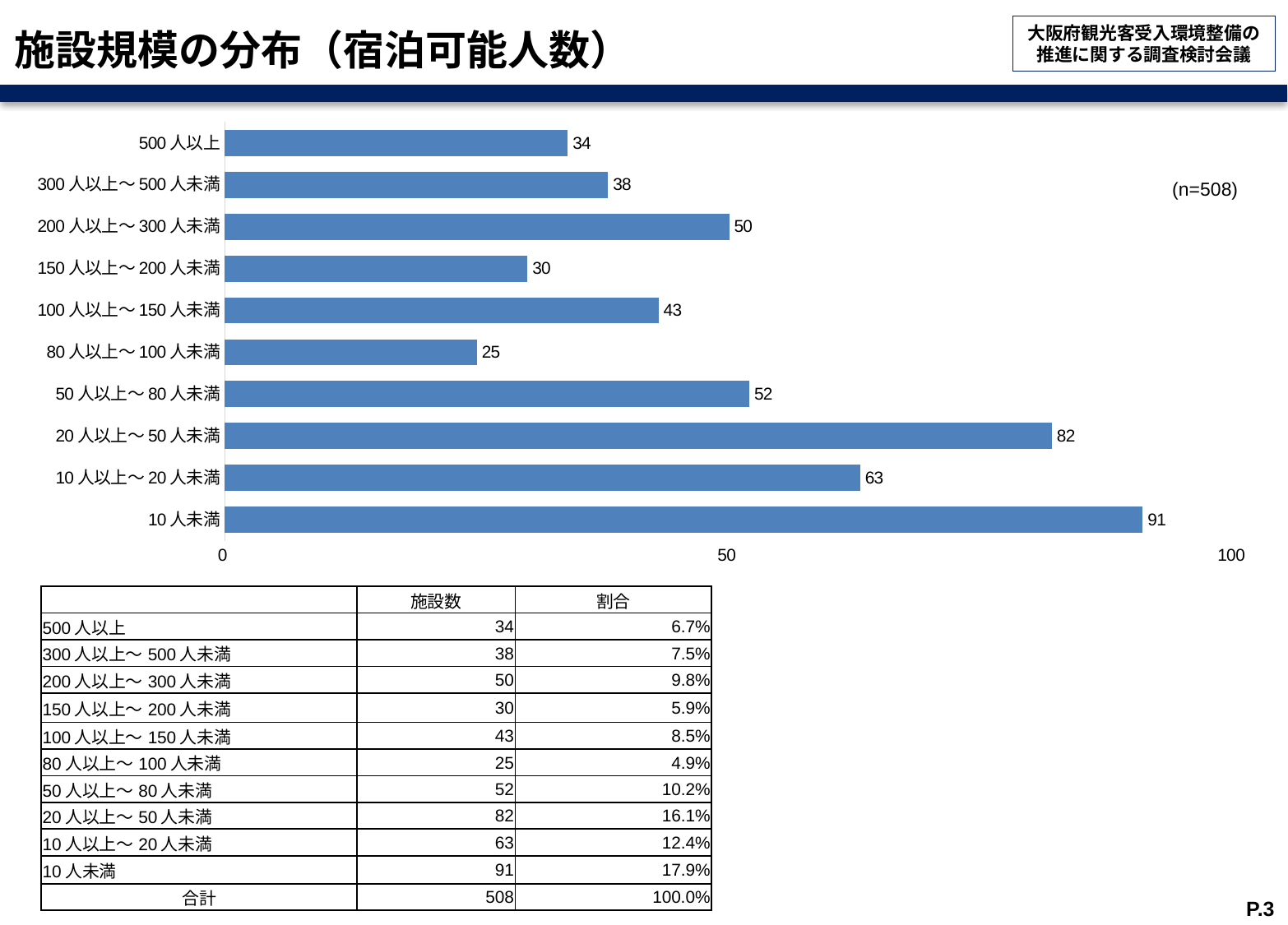

# 施設規模の分布（宿泊可能人数）

### Chart

| Category | 回答数 |
|---|---|
| 10人未満 | 91.0 |
| 10人以上～20人未満 | 63.0 |
| 20人以上～50人未満 | 82.0 |
| 50人以上～80人未満 | 52.0 |
| 80人以上～100人未満 | 25.0 |
| 100人以上～150人未満 | 43.0 |
| 150人以上～200人未満 | 30.0 |
| 200人以上～300人未満 | 50.0 |
| 300人以上～500人未満 | 38.0 |
| 500人以上 | 34.0 |
(n=508)
|  | 施設数 | 割合 |
| --- | --- | --- |
| 500人以上 | 34 | 6.7% |
| 300人以上～500人未満 | 38 | 7.5% |
| 200人以上～300人未満 | 50 | 9.8% |
| 150人以上～200人未満 | 30 | 5.9% |
| 100人以上～150人未満 | 43 | 8.5% |
| 80人以上～100人未満 | 25 | 4.9% |
| 50人以上～80人未満 | 52 | 10.2% |
| 20人以上～50人未満 | 82 | 16.1% |
| 10人以上～20人未満 | 63 | 12.4% |
| 10人未満 | 91 | 17.9% |
| 合計 | 508 | 100.0% |
P.3